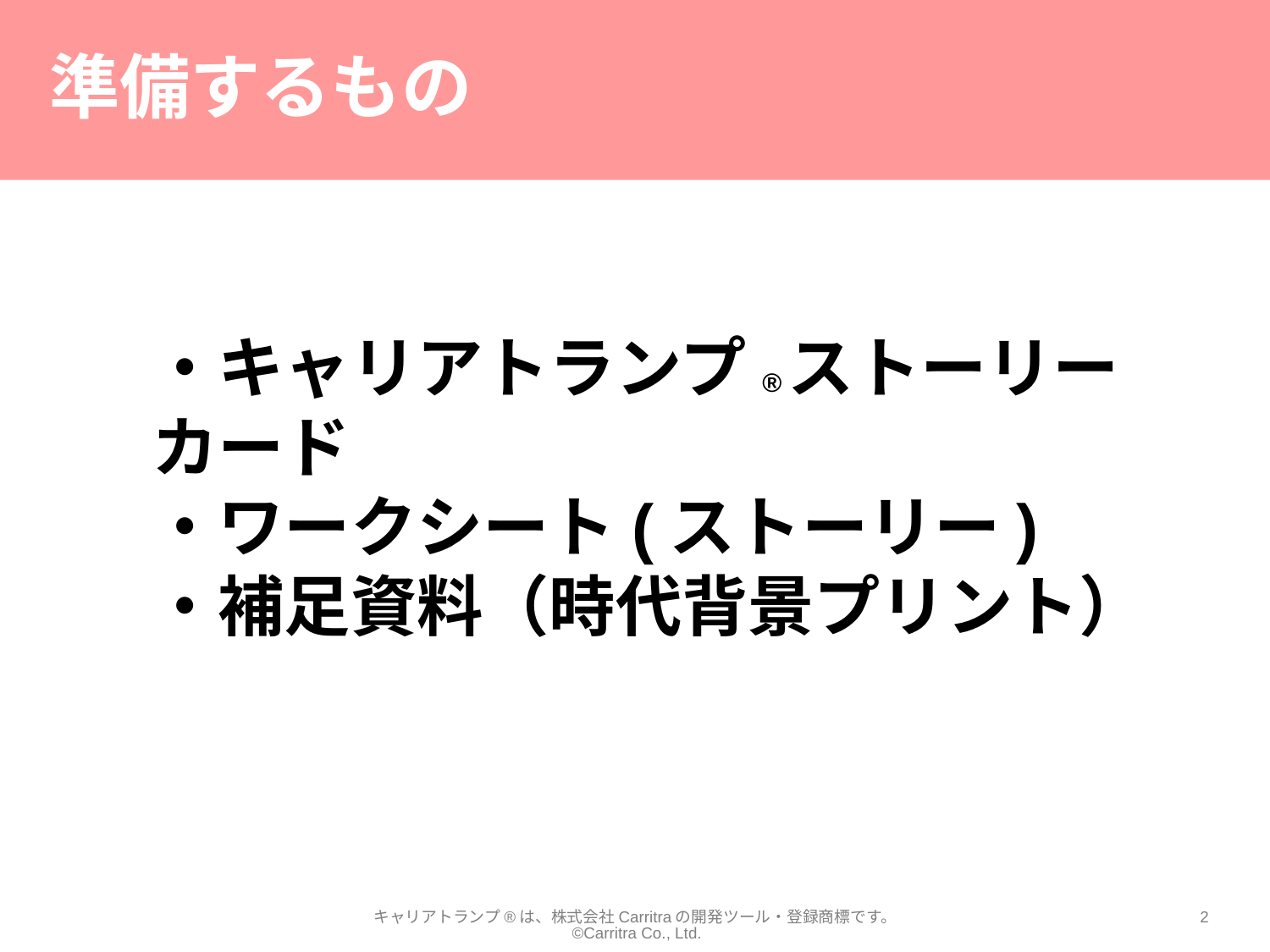

# 準備するもの
・キャリアトランプ®ストーリーカード
・ワークシート(ストーリー)
・補足資料（時代背景プリント）